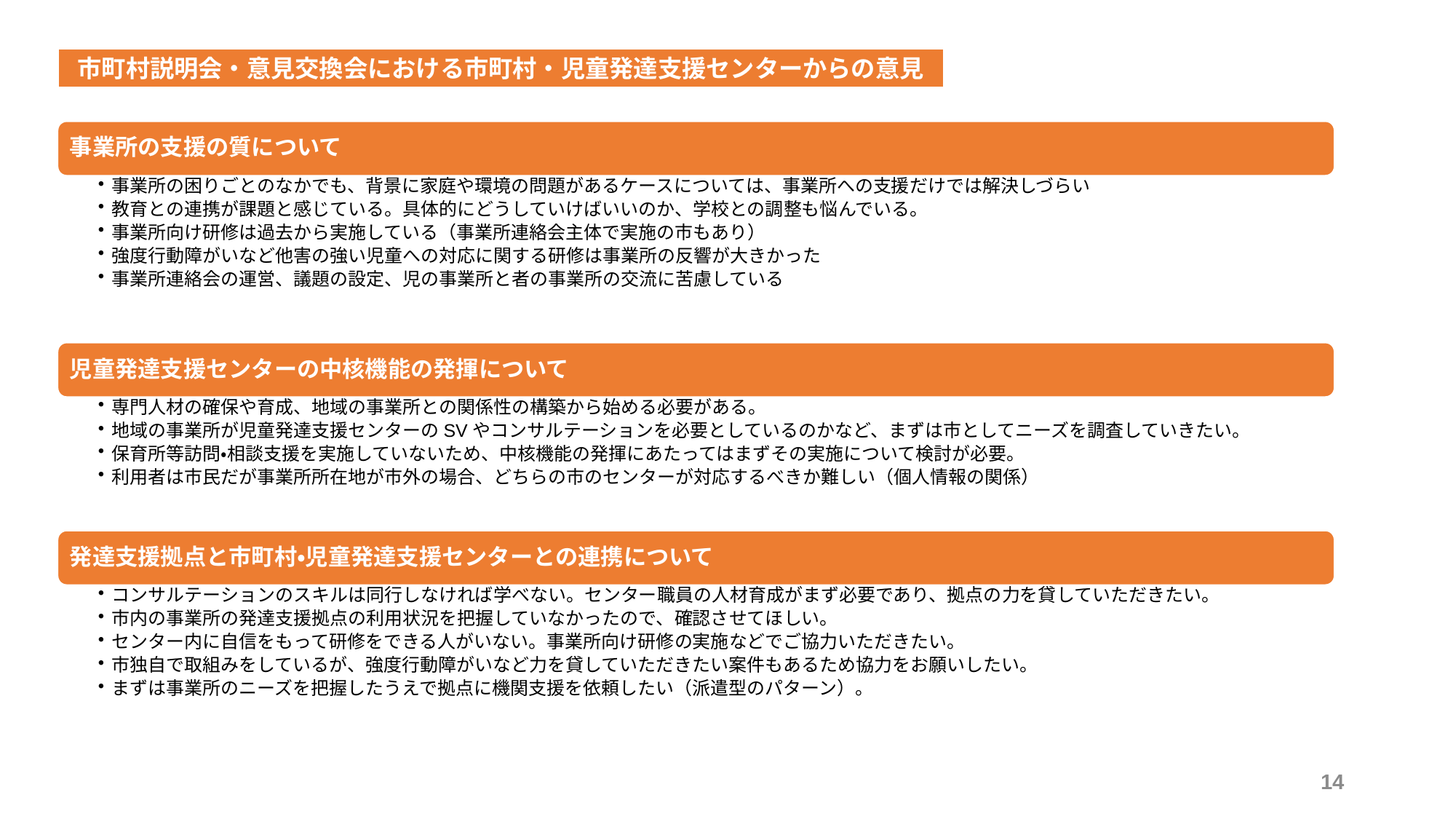

市町村説明会・意見交換会における市町村・児童発達支援センターからの意見
事業所の支援の質について
事業所の困りごとのなかでも、背景に家庭や環境の問題があるケースについては、事業所への支援だけでは解決しづらい
教育との連携が課題と感じている。具体的にどうしていけばいいのか、学校との調整も悩んでいる。
事業所向け研修は過去から実施している（事業所連絡会主体で実施の市もあり）
強度行動障がいなど他害の強い児童への対応に関する研修は事業所の反響が大きかった
事業所連絡会の運営、議題の設定、児の事業所と者の事業所の交流に苦慮している
児童発達支援センターの中核機能の発揮について
専門人材の確保や育成、地域の事業所との関係性の構築から始める必要がある。
地域の事業所が児童発達支援センターのSVやコンサルテーションを必要としているのかなど、まずは市としてニーズを調査していきたい。
保育所等訪問・相談支援を実施していないため、中核機能の発揮にあたってはまずその実施について検討が必要。
利用者は市民だが事業所所在地が市外の場合、どちらの市のセンターが対応するべきか難しい（個人情報の関係）
発達支援拠点と市町村・児童発達支援センターとの連携について
コンサルテーションのスキルは同行しなければ学べない。センター職員の人材育成がまず必要であり、拠点の力を貸していただきたい。
市内の事業所の発達支援拠点の利用状況を把握していなかったので、確認させてほしい。
センター内に自信をもって研修をできる人がいない。事業所向け研修の実施などでご協力いただきたい。
市独自で取組みをしているが、強度行動障がいなど力を貸していただきたい案件もあるため協力をお願いしたい。
まずは事業所のニーズを把握したうえで拠点に機関支援を依頼したい（派遣型のパターン）。
14